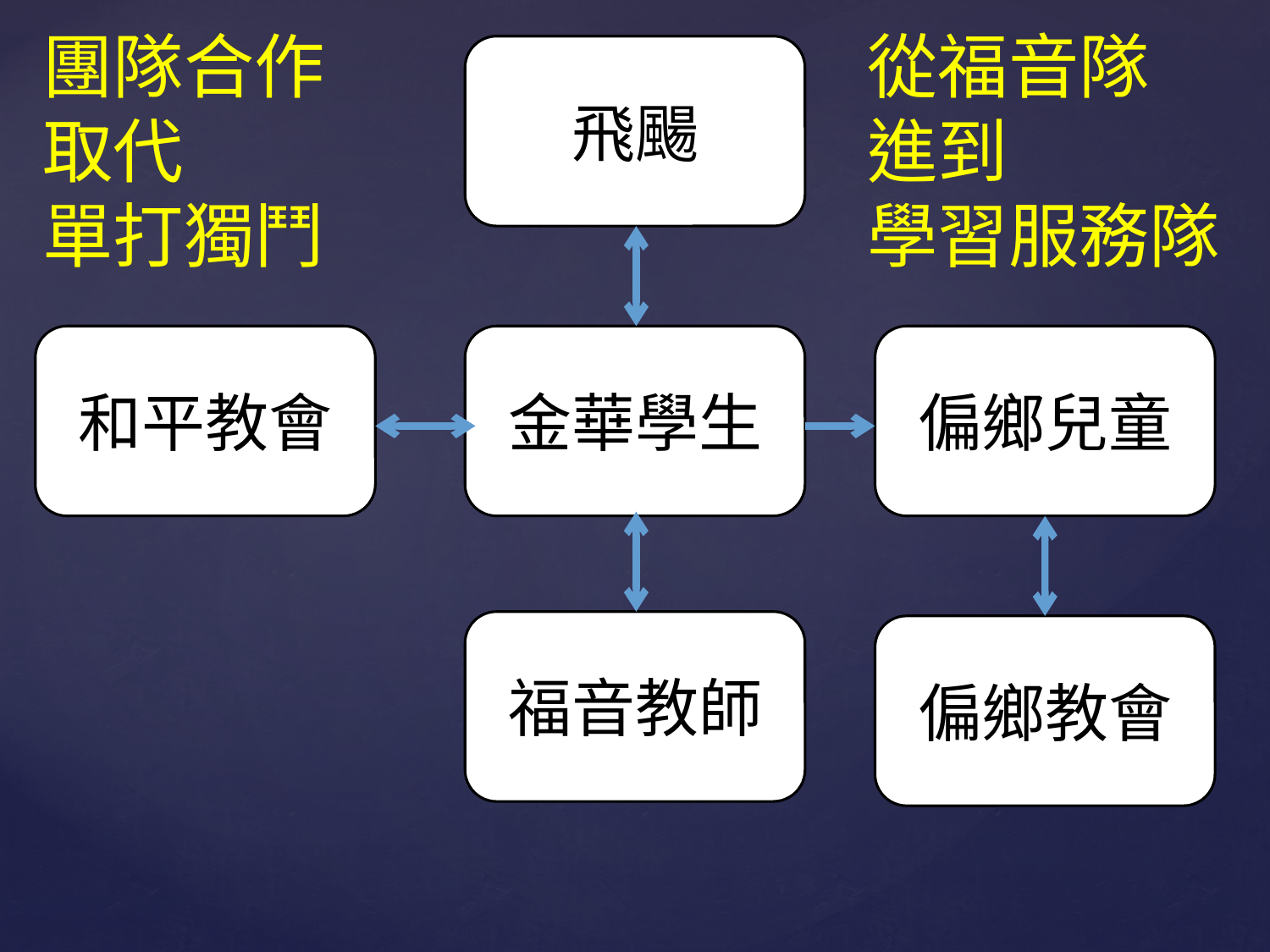

團隊合作
取代
單打獨鬥
從福音隊
進到
學習服務隊
飛颺
和平教會

金華學生

偏鄉兒童
福音教師
偏鄉教會